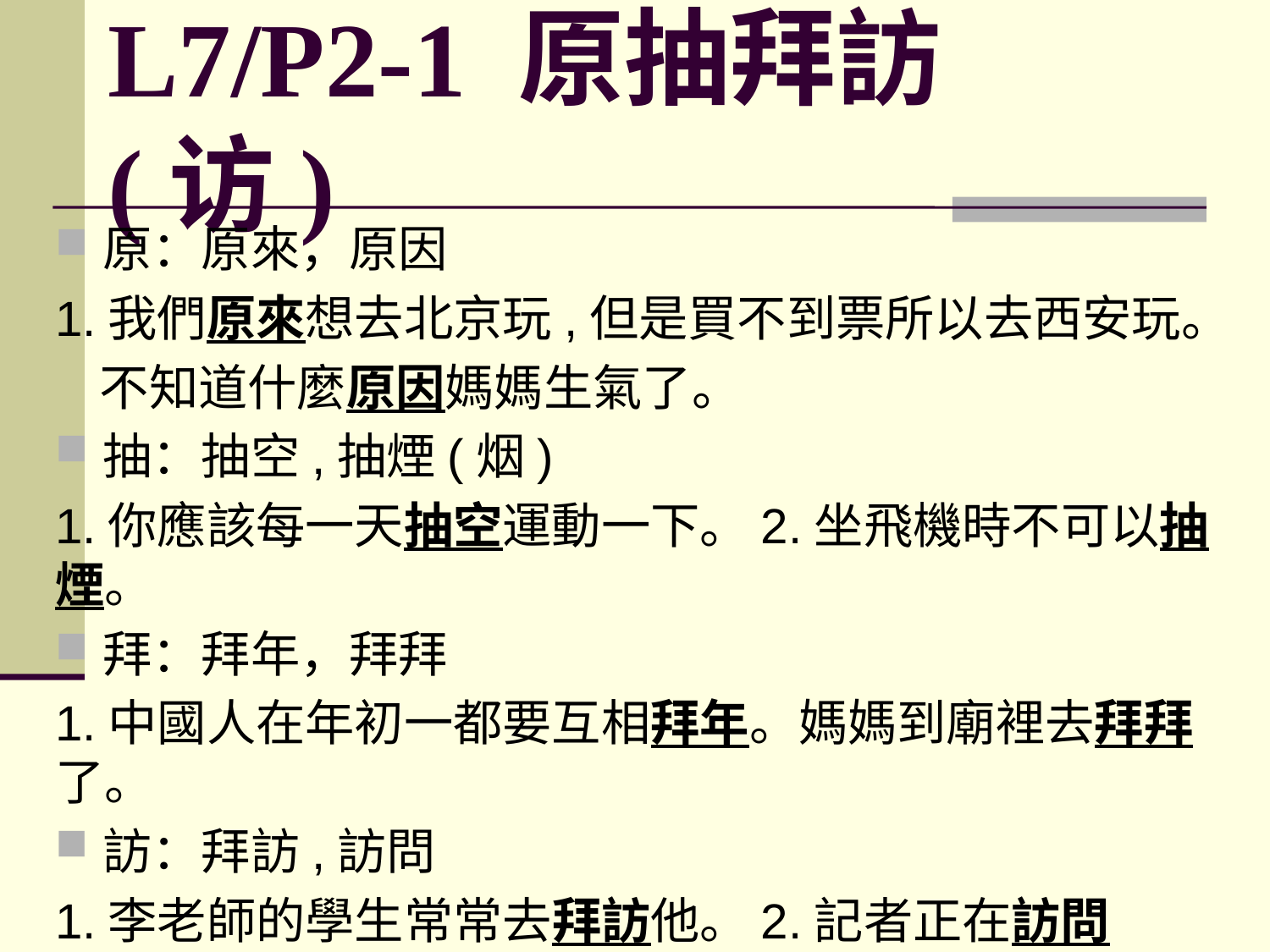

# L7/P2-1 原抽拜訪(访)
原：原來，原因
1.我們原來想去北京玩,但是買不到票所以去西安玩。
   不知道什麼原因媽媽生氣了。
抽：抽空,抽煙(烟)
1.你應該每一天抽空運動一下。2.坐飛機時不可以抽煙。
拜：拜年，拜拜
1.中國人在年初一都要互相拜年。媽媽到廟裡去拜拜了。
訪：拜訪,訪問
1.李老師的學生常常去拜訪他。2.記者正在訪問
   Obama總統。